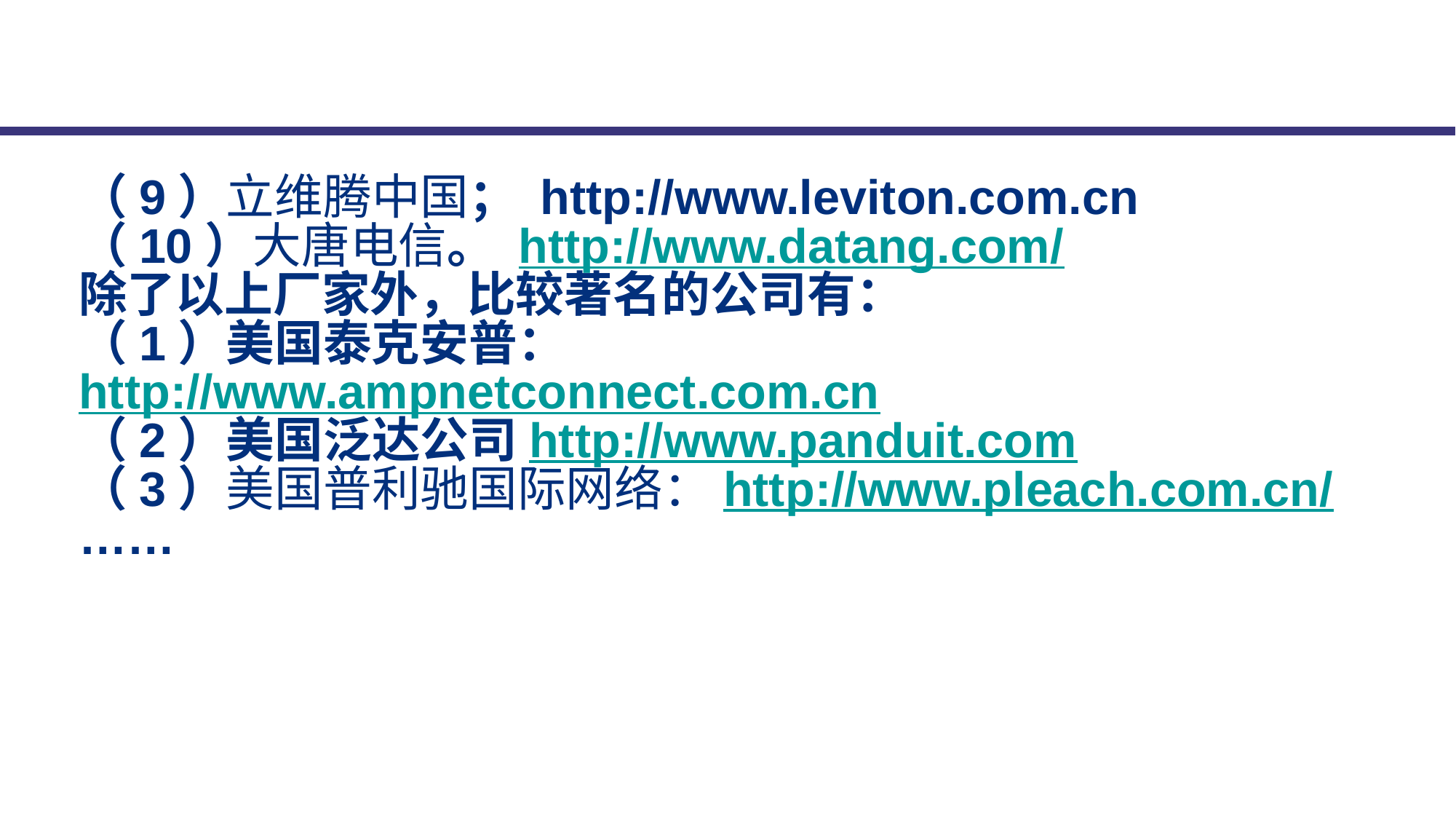

#
（9）立维腾中国； http://www.leviton.com.cn
（10）大唐电信。 http://www.datang.com/
除了以上厂家外，比较著名的公司有：
（1）美国泰克安普：http://www.ampnetconnect.com.cn
（2）美国泛达公司http://www.panduit.com
（3）美国普利驰国际网络：http://www.pleach.com.cn/
……